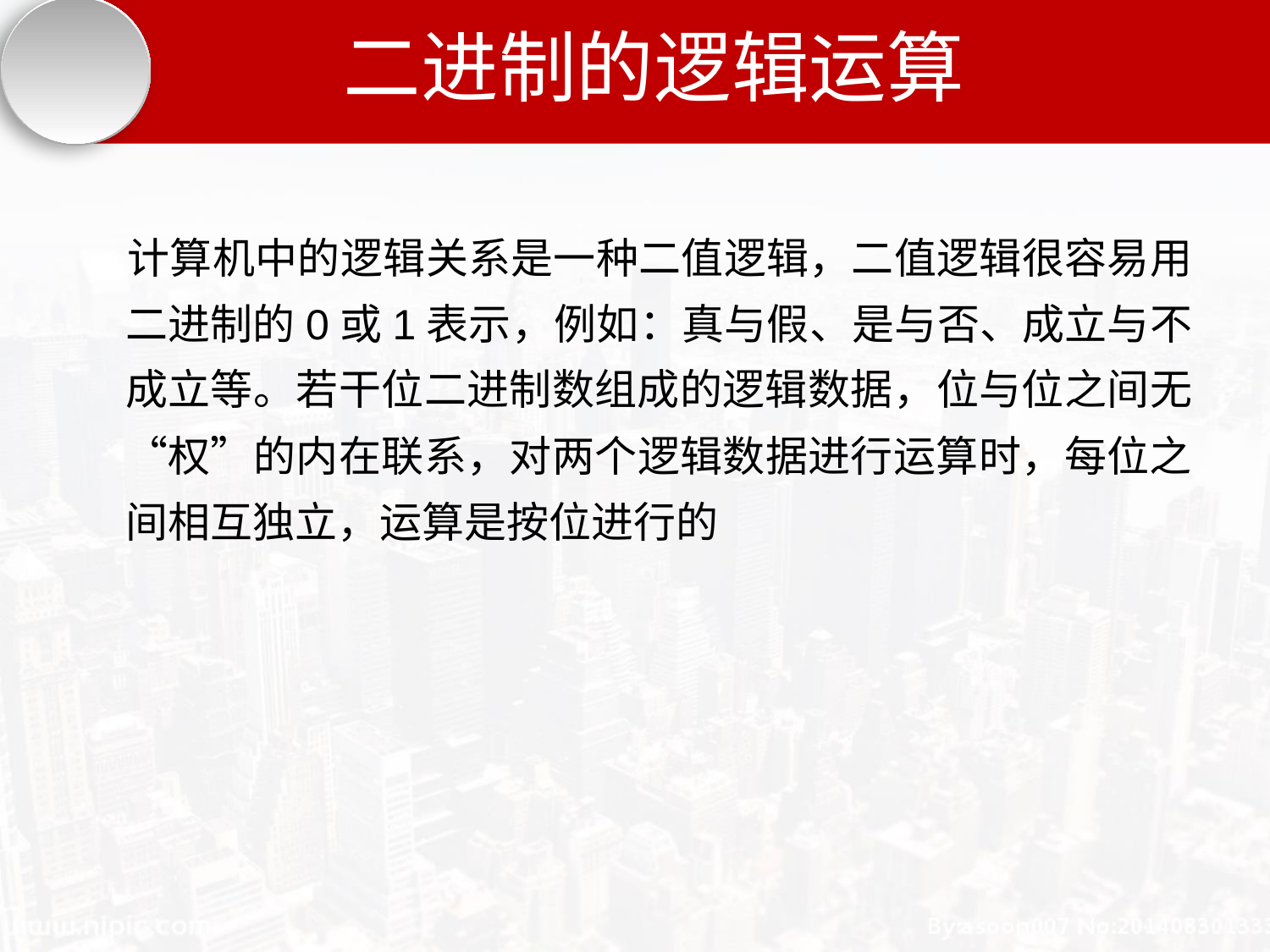

# 二进制的逻辑运算
    计算机中的逻辑关系是一种二值逻辑，二值逻辑很容易用二进制的0或1表示，例如：真与假、是与否、成立与不成立等。若干位二进制数组成的逻辑数据，位与位之间无“权”的内在联系，对两个逻辑数据进行运算时，每位之间相互独立，运算是按位进行的
48